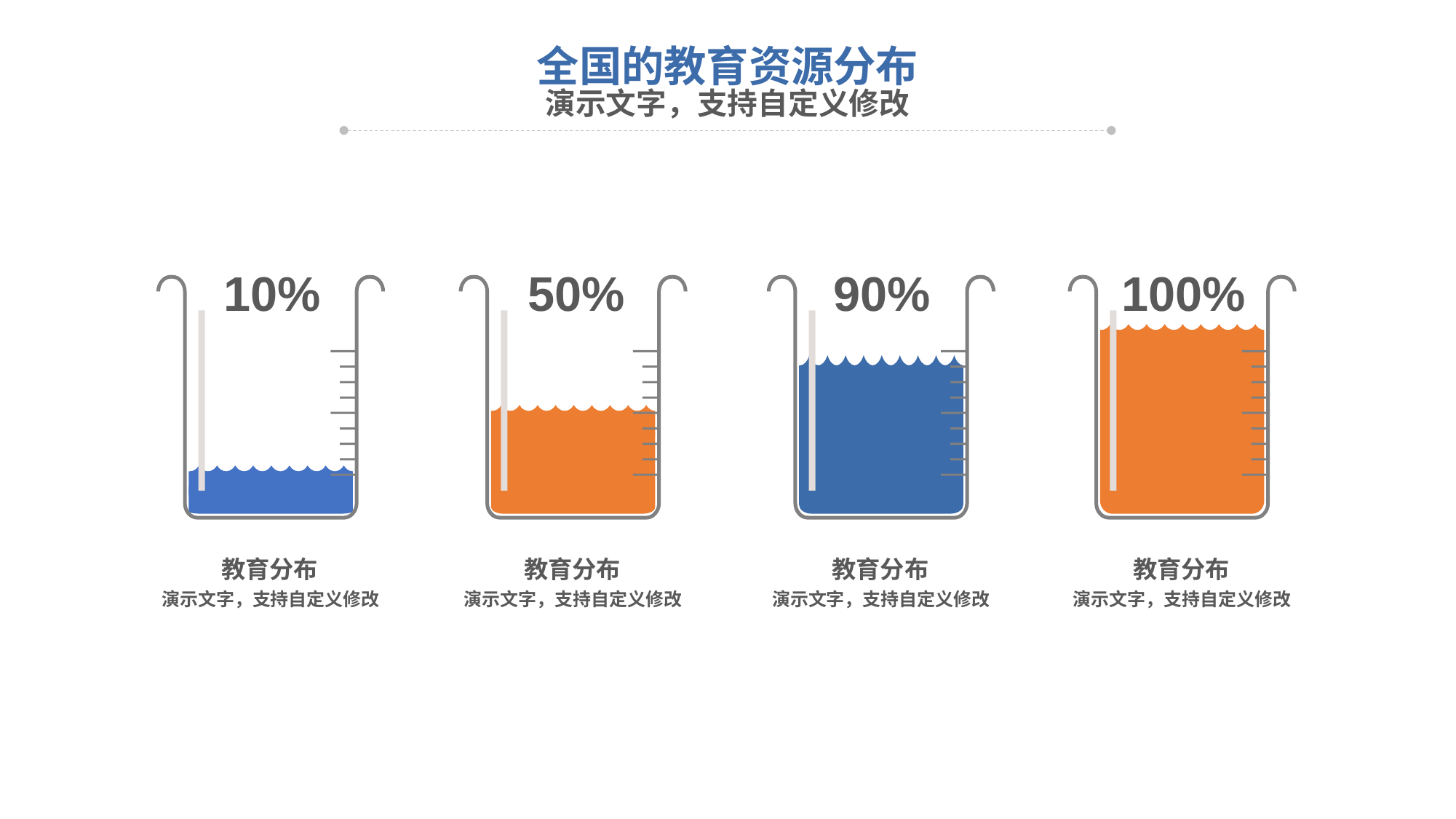

全国的教育资源分布
演示文字，支持自定义修改
10%
50%
90%
100%

教育分布
演示文字，支持自定义修改
教育分布
演示文字，支持自定义修改
教育分布
演示文字，支持自定义修改
教育分布
演示文字，支持自定义修改